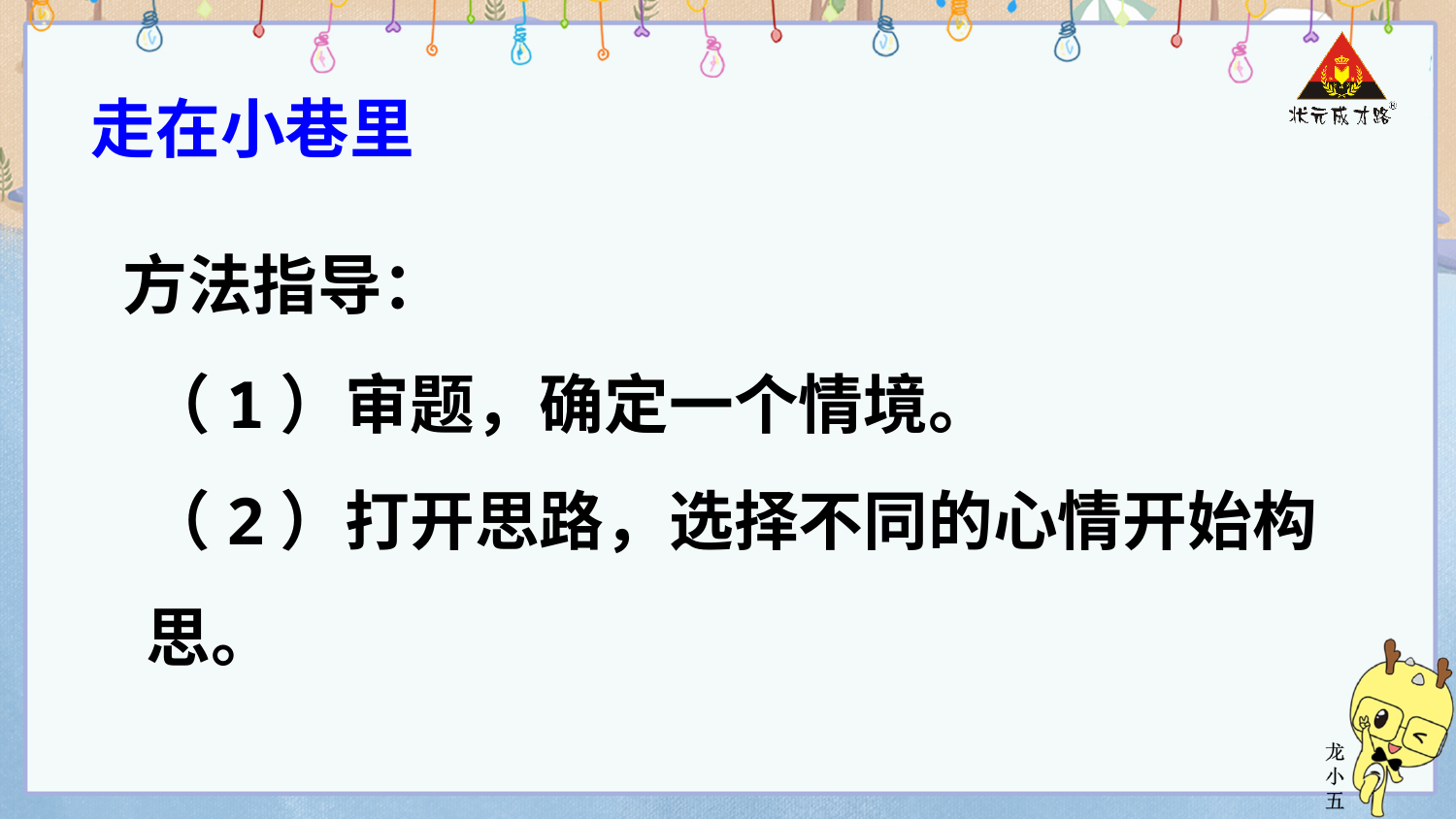

走在小巷里
方法指导：
（1）审题，确定一个情境。
（2）打开思路，选择不同的心情开始构思。